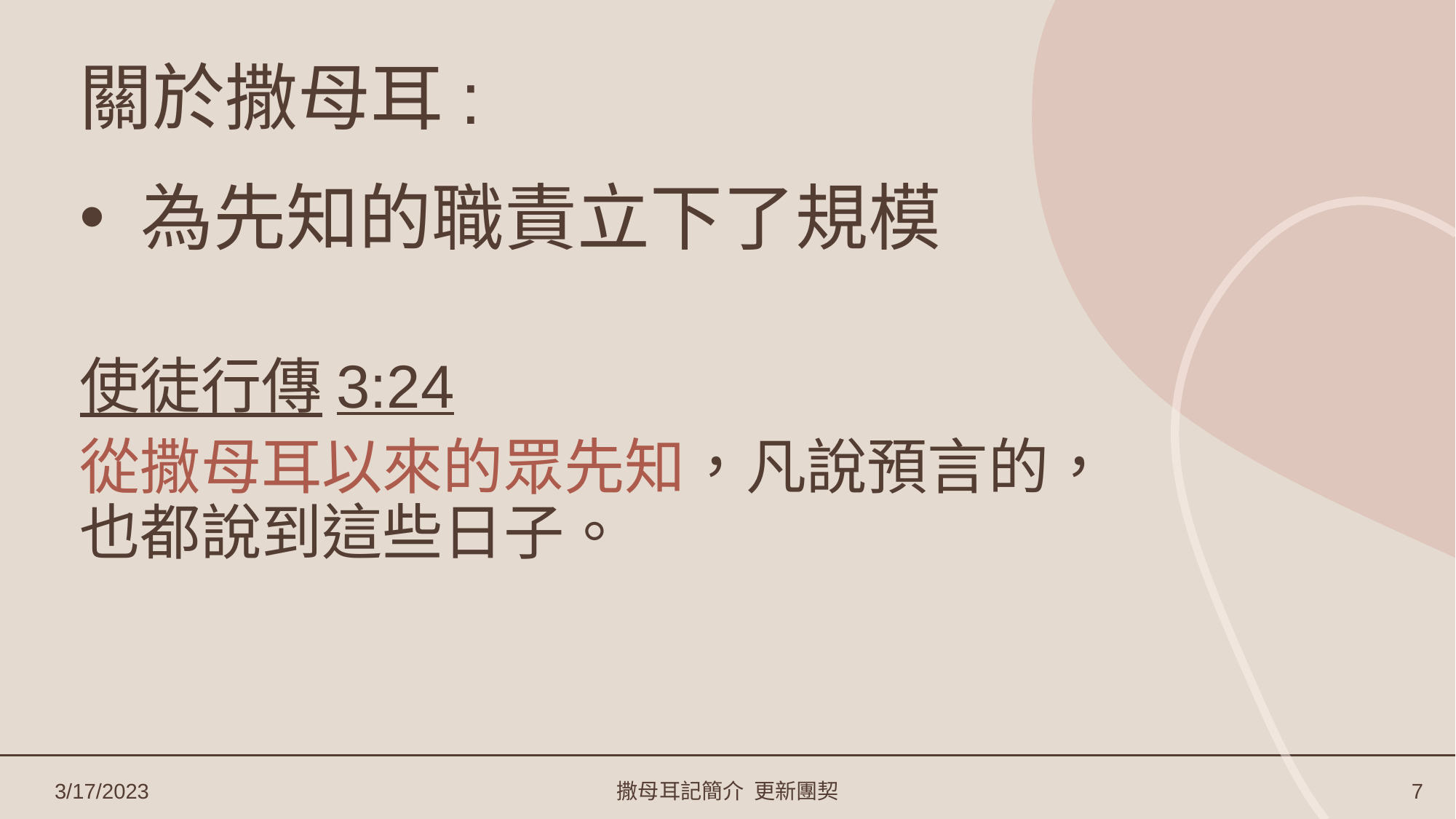

# 關於撒母耳:
 為先知的職責立下了規模

使徒行傳3:24
從撒母耳以來的眾先知，凡說預言的，
也都說到這些日子。
3/17/2023
撒母耳記簡介  更新團契
7